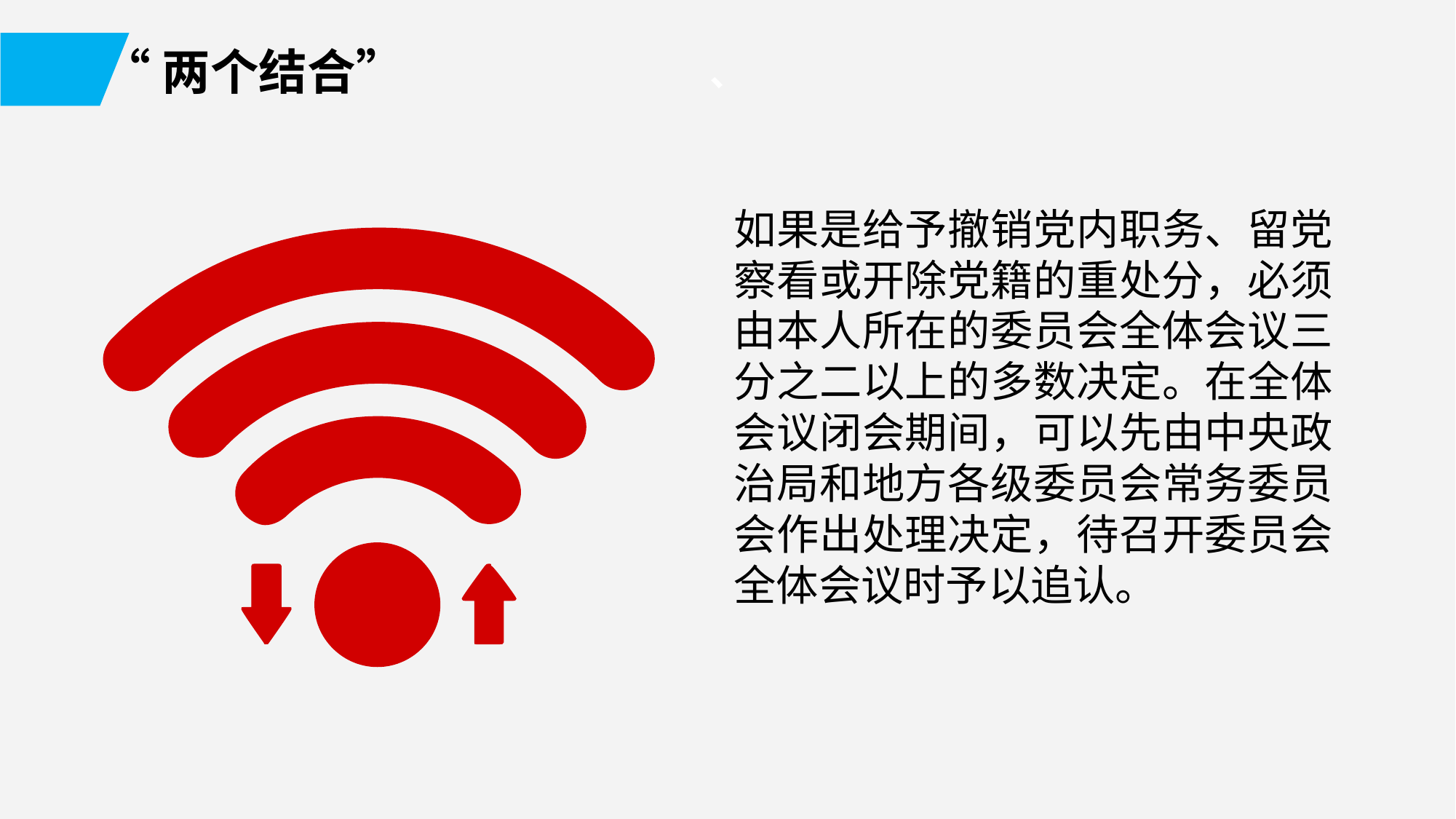

“两个结合”
、

如果是给予撤销党内职务、留党察看或开除党籍的重处分，必须由本人所在的委员会全体会议三分之二以上的多数决定。在全体会议闭会期间，可以先由中央政治局和地方各级委员会常务委员会作出处理决定，待召开委员会全体会议时予以追认。